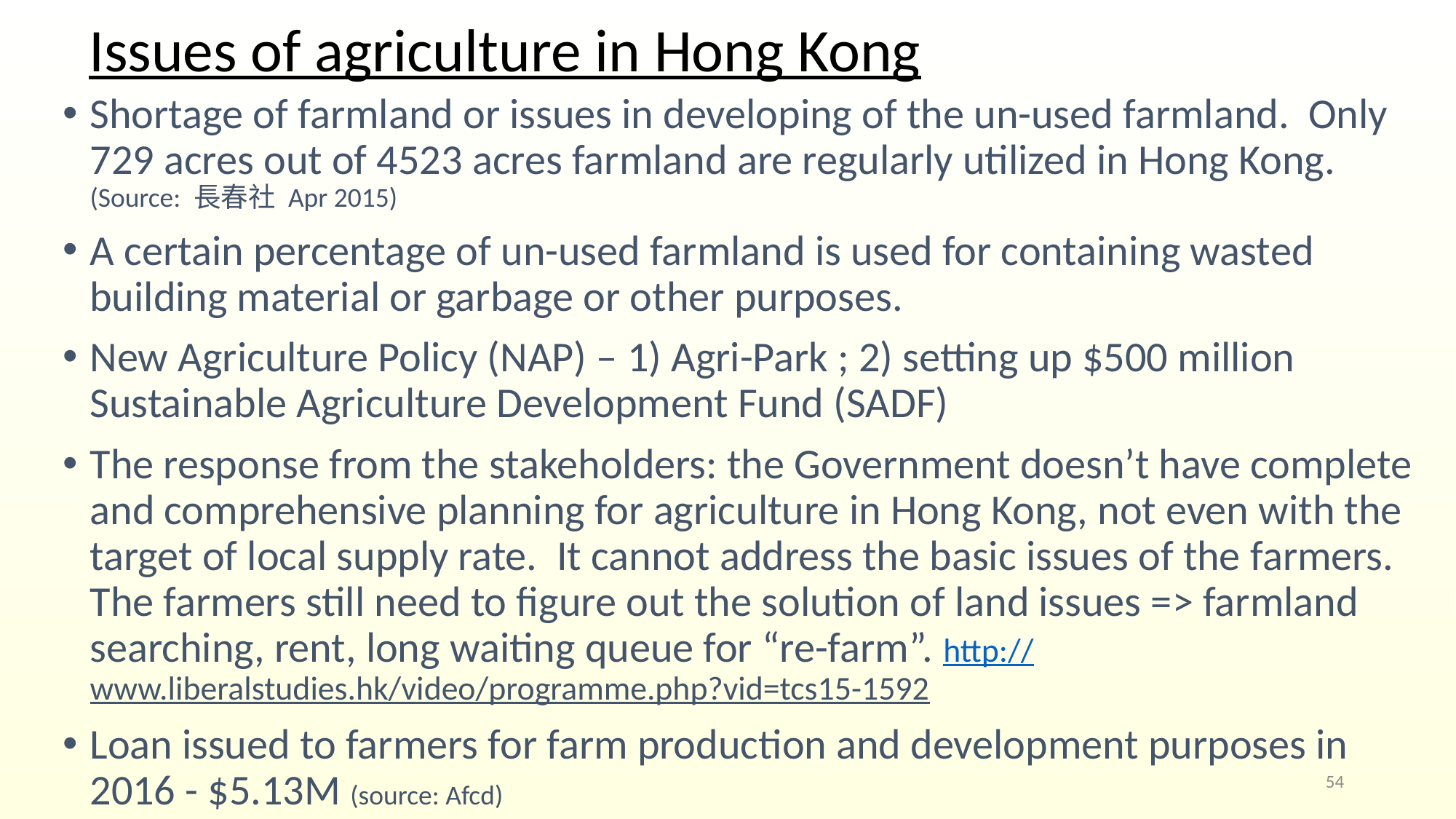

# Issues of agriculture in Hong Kong
Shortage of farmland or issues in developing of the un-used farmland.  Only 729 acres out of 4523 acres farmland are regularly utilized in Hong Kong.  (Source: 長春社 Apr 2015)
A certain percentage of un-used farmland is used for containing wasted building material or garbage or other purposes.
New Agriculture Policy (NAP) – 1) Agri-Park ; 2) setting up $500 million Sustainable Agriculture Development Fund (SADF)
The response from the stakeholders: the Government doesn’t have complete and comprehensive planning for agriculture in Hong Kong, not even with the target of local supply rate.  It cannot address the basic issues of the farmers.  The farmers still need to figure out the solution of land issues => farmland searching, rent, long waiting queue for “re-farm”. http://www.liberalstudies.hk/video/programme.php?vid=tcs15-1592
Loan issued to farmers for farm production and development purposes in 2016 - $5.13M (source: Afcd)
54